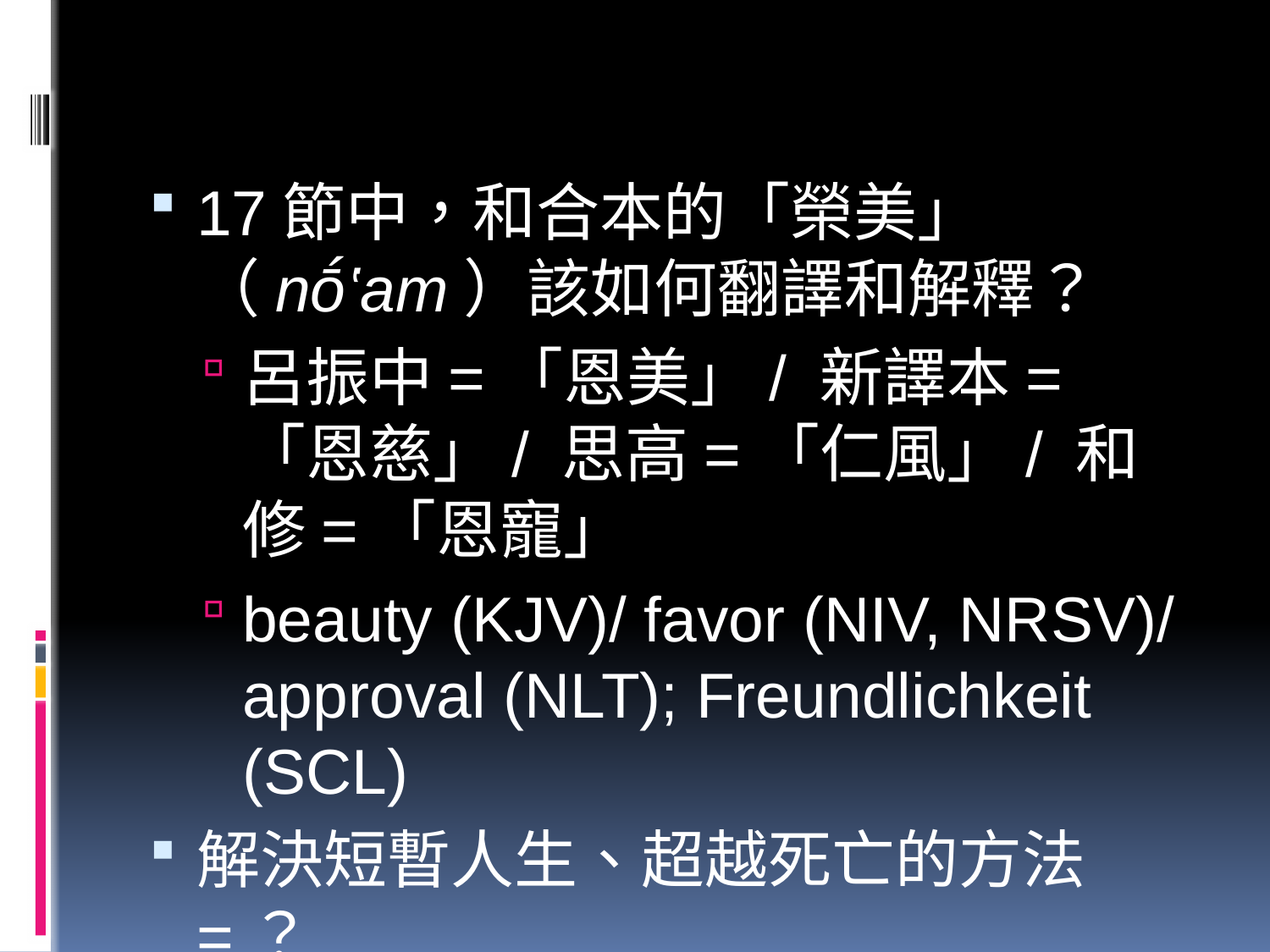

17節中，和合本的「榮美」（nṓ‛am）該如何翻譯和解釋？
呂振中=「恩美」/ 新譯本=「恩慈」/ 思高=「仁風」/ 和修=「恩寵」
beauty (KJV)/ favor (NIV, NRSV)/ approval (NLT); Freundlichkeit (SCL)
解決短暫人生、超越死亡的方法=？